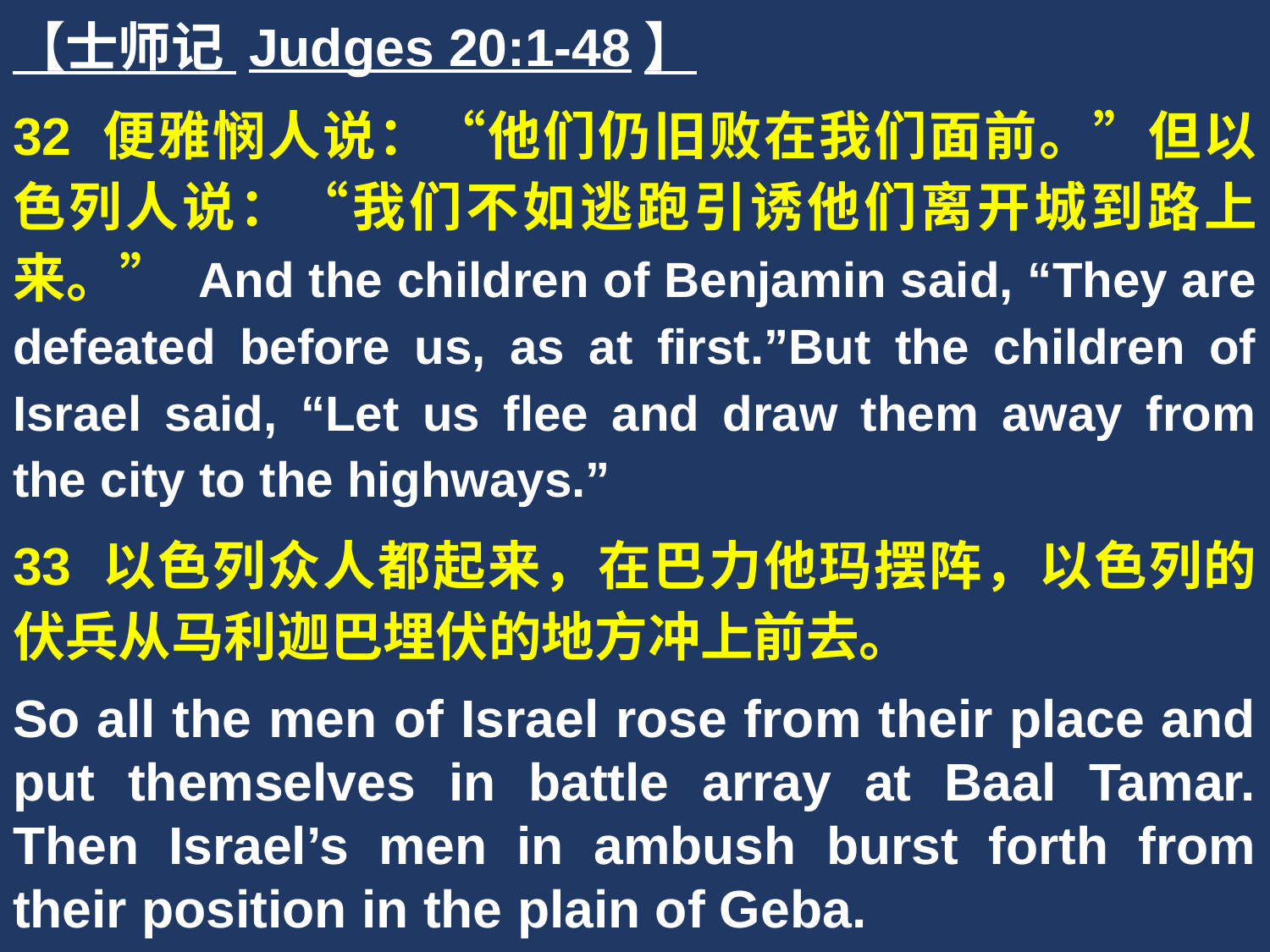

【士师记 Judges 20:1-48】
32 便雅悯人说：“他们仍旧败在我们面前。”但以色列人说：“我们不如逃跑引诱他们离开城到路上来。” And the children of Benjamin said, “They are defeated before us, as at first.”But the children of Israel said, “Let us flee and draw them away from the city to the highways.”
33 以色列众人都起来，在巴力他玛摆阵，以色列的伏兵从马利迦巴埋伏的地方冲上前去。
So all the men of Israel rose from their place and put themselves in battle array at Baal Tamar. Then Israel’s men in ambush burst forth from their position in the plain of Geba.